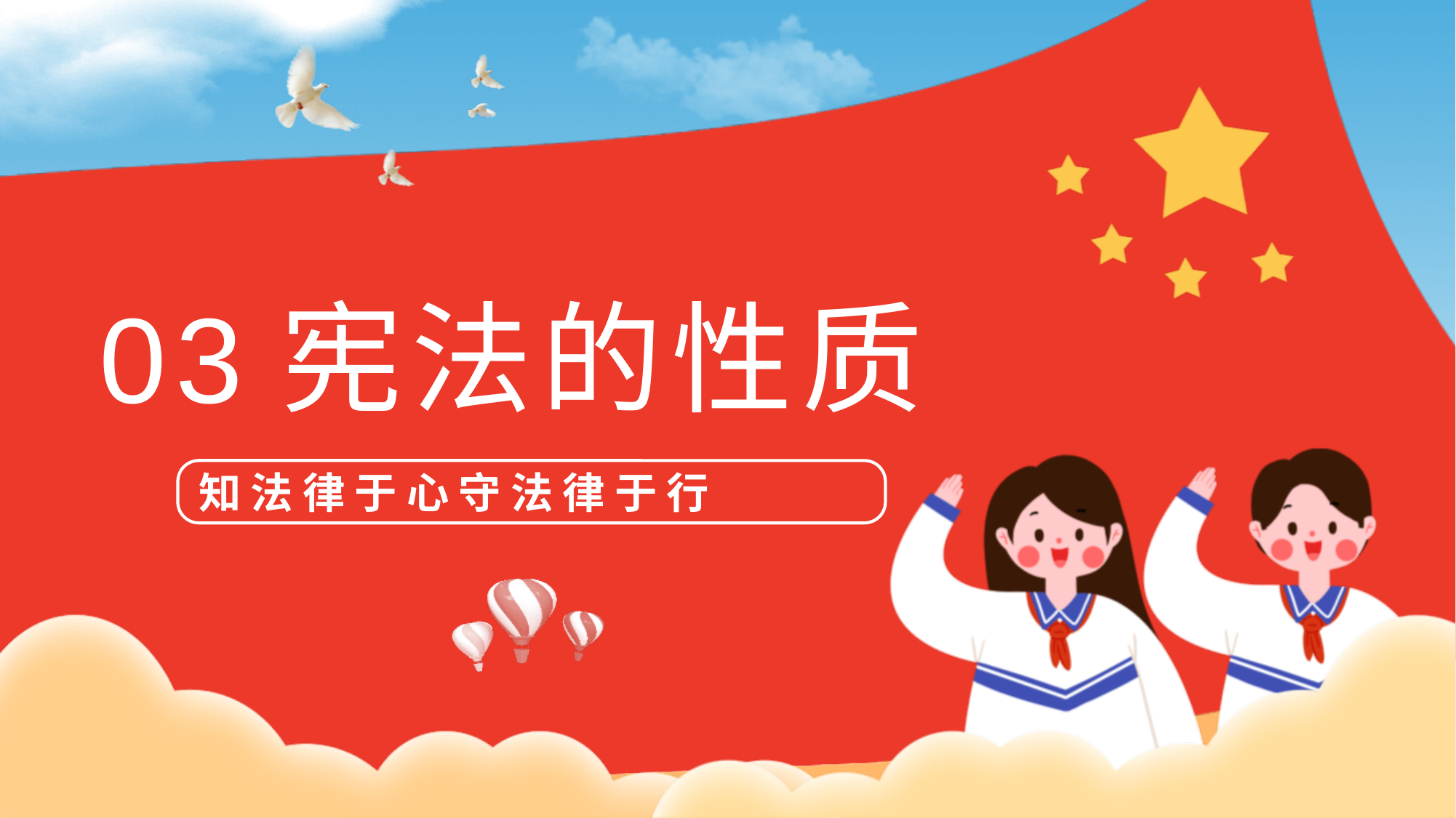

03宪法的性质

知 法 律 于 心 守 法 律 于 行